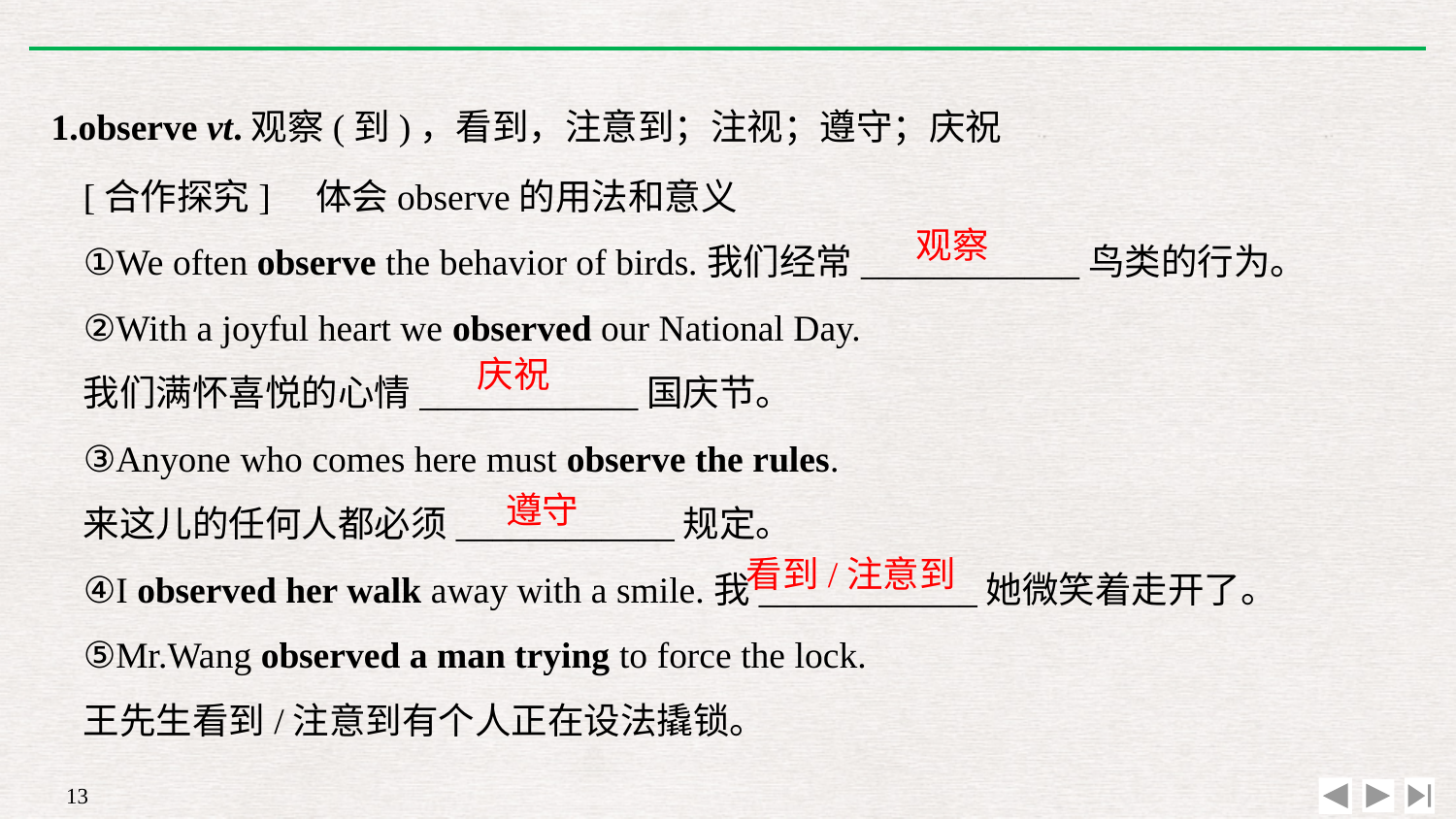

1.observe vt.观察(到)，看到，注意到；注视；遵守；庆祝
[合作探究]　体会observe的用法和意义
①We often observe the behavior of birds.我们经常____________鸟类的行为。
②With a joyful heart we observed our National Day.
我们满怀喜悦的心情____________国庆节。
③Anyone who comes here must observe the rules.
来这儿的任何人都必须____________规定。
④I observed her walk away with a smile.我____________她微笑着走开了。
⑤Mr.Wang observed a man trying to force the lock.
王先生看到/注意到有个人正在设法撬锁。
观察
庆祝
遵守
看到/注意到